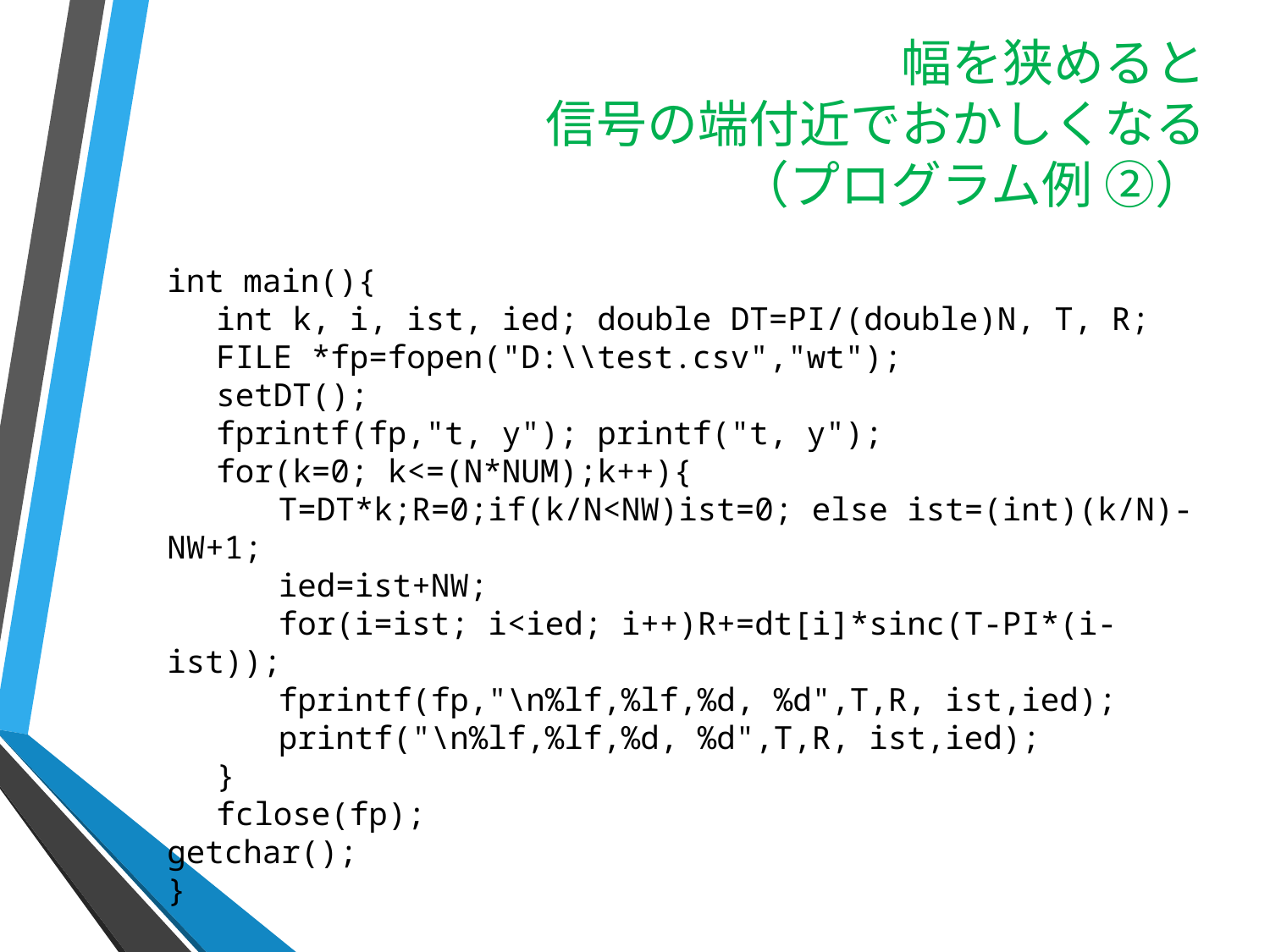

# 幅を狭めると 信号の端付近でおかしくなる （プログラム例 ②）
int main(){
	int k, i, ist, ied; double DT=PI/(double)N, T, R;
	FILE *fp=fopen("D:\\test.csv","wt");
	setDT();
	fprintf(fp,"t, y"); printf("t, y");
	for(k=0; k<=(N*NUM);k++){
		T=DT*k;R=0;if(k/N<NW)ist=0; else ist=(int)(k/N)-NW+1;
		ied=ist+NW;
		for(i=ist; i<ied; i++)R+=dt[i]*sinc(T-PI*(i-ist));
		fprintf(fp,"\n%lf,%lf,%d, %d",T,R, ist,ied);
		printf("\n%lf,%lf,%d, %d",T,R, ist,ied);
	}
	fclose(fp);
getchar();
}